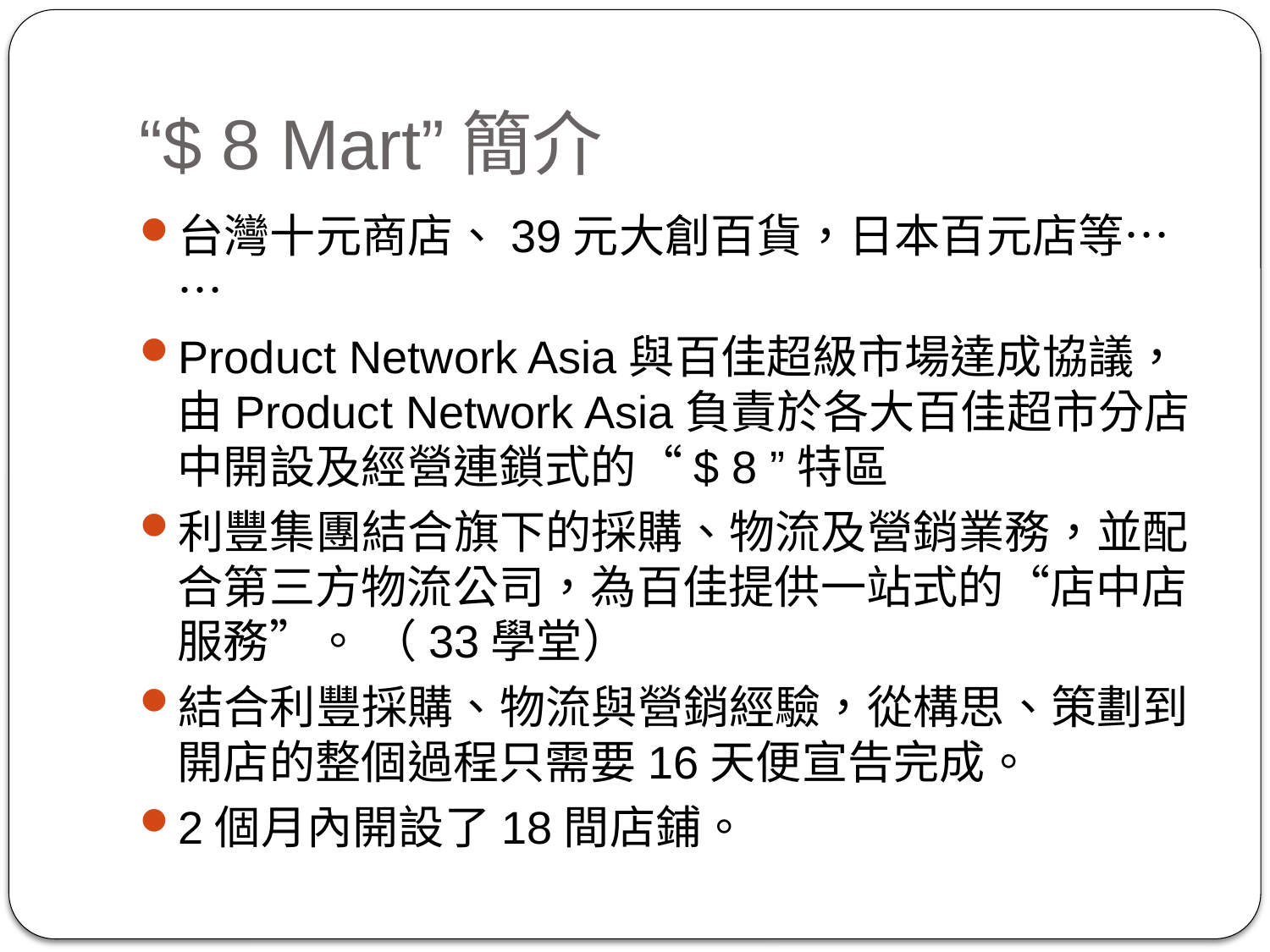

# “$ 8 Mart”簡介
台灣十元商店、39元大創百貨，日本百元店等……
Product Network Asia與百佳超級市場達成協議，由Product Network Asia負責於各大百佳超市分店中開設及經營連鎖式的“$ 8 ”特區
利豐集團結合旗下的採購、物流及營銷業務，並配合第三方物流公司，為百佳提供一站式的“店中店服務”。 （33學堂）
結合利豐採購、物流與營銷經驗，從構思、策劃到開店的整個過程只需要16天便宣告完成。
2個月內開設了18間店鋪。